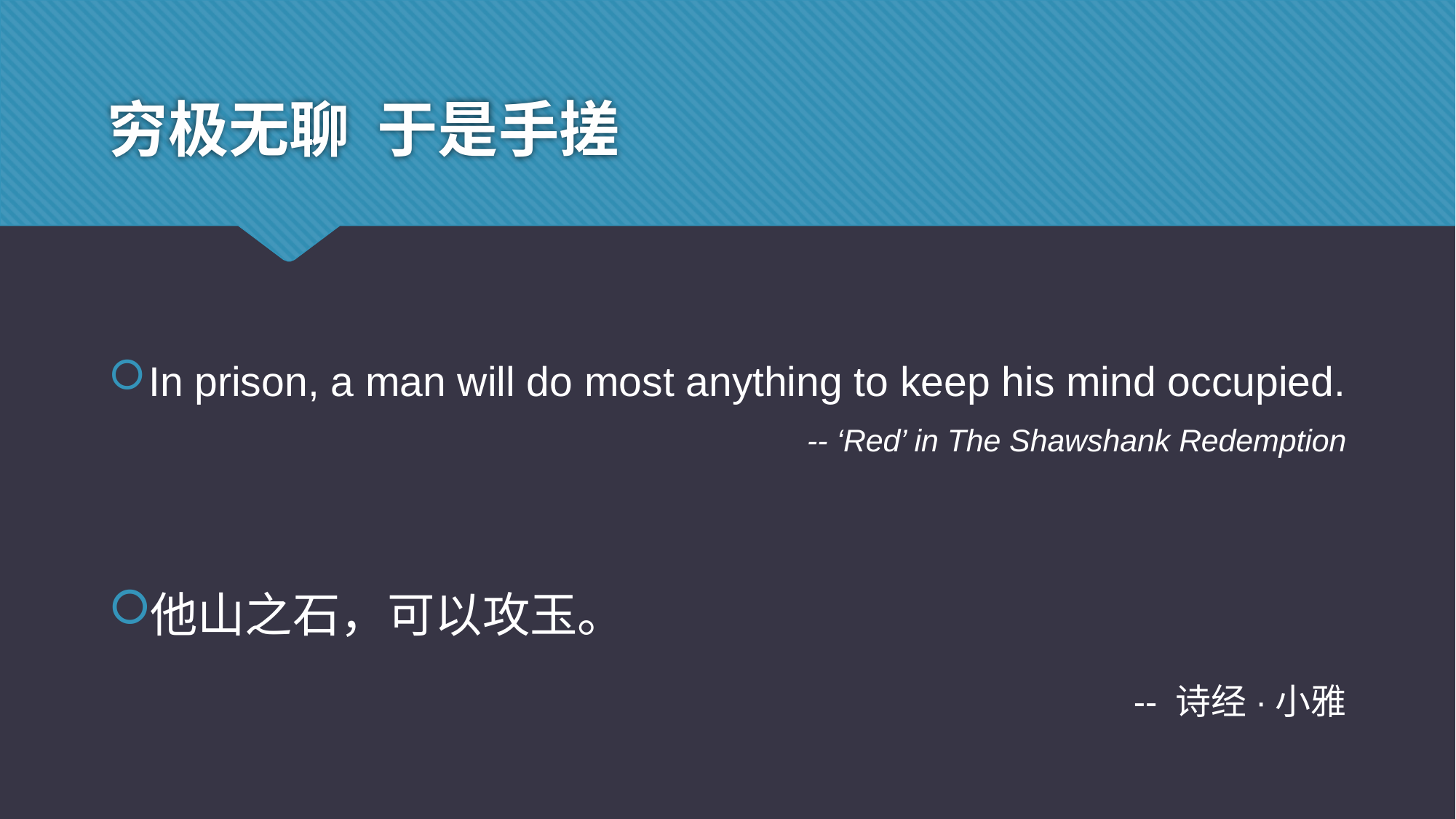

# 穷极无聊  于是手搓
In prison, a man will do most anything to keep his mind occupied.
-- ‘Red’ in The Shawshank Redemption

他山之石，可以攻玉。
-- 诗经·小雅